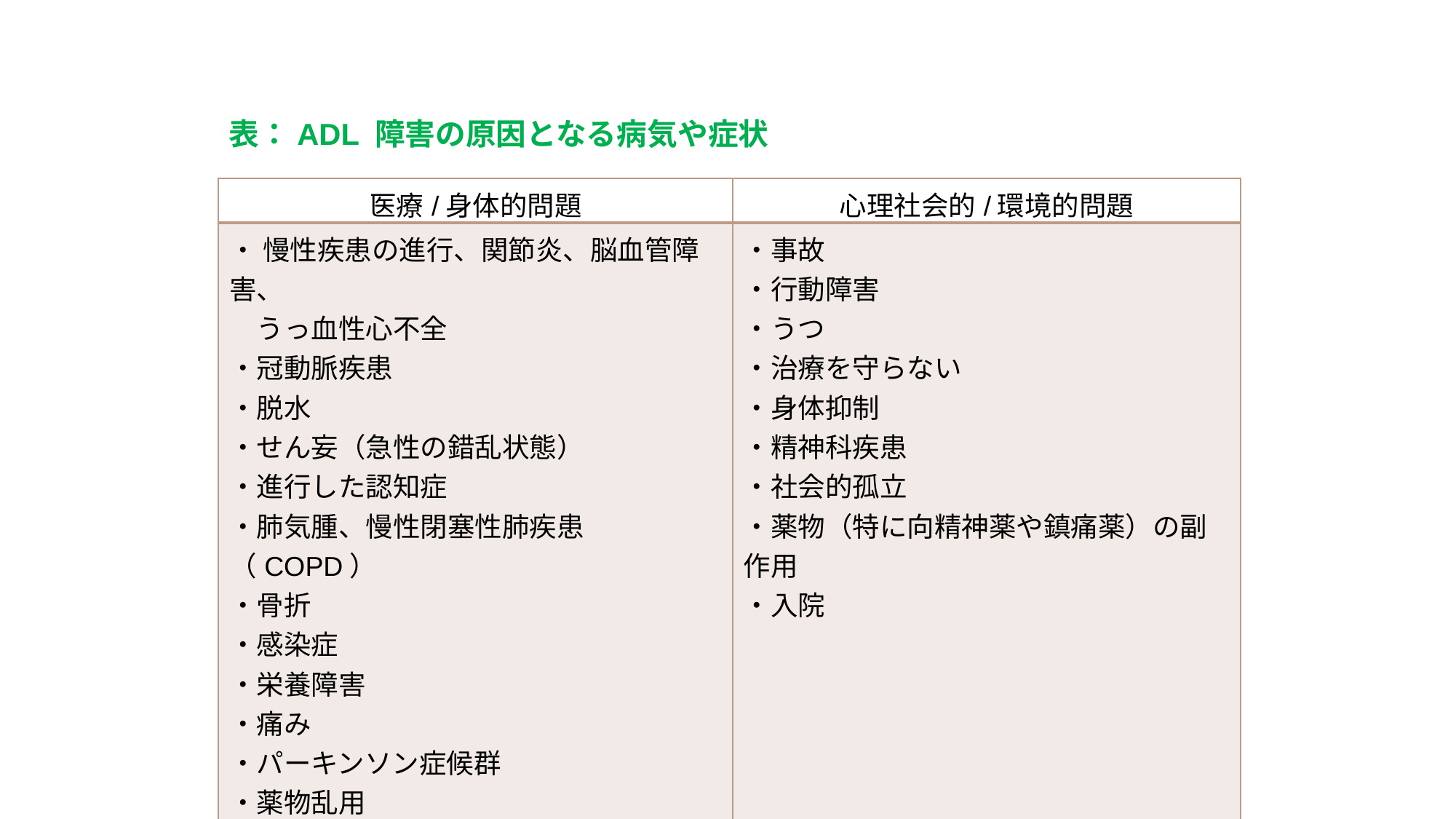

表：ADL 障害の原因となる病気や症状
| 医療/身体的問題 | 心理社会的/環境的問題 |
| --- | --- |
| ・ 慢性疾患の進行、関節炎、脳血管障害、　　 　うっ血性心不全 ・冠動脈疾患 ・脱水 ・せん妄（急性の錯乱状態） ・進行した認知症 ・肺気腫、慢性閉塞性肺疾患（COPD） ・骨折 ・感染症 ・栄養障害 ・痛み ・パーキンソン症候群 ・薬物乱用 ・甲状腺疾患 ・不安定な状態または急性期 ・視覚障害 | ・事故 ・行動障害 ・うつ ・治療を守らない ・身体抑制 ・精神科疾患 ・社会的孤立 ・薬物（特に向精神薬や鎮痛薬）の副作用 ・入院 |